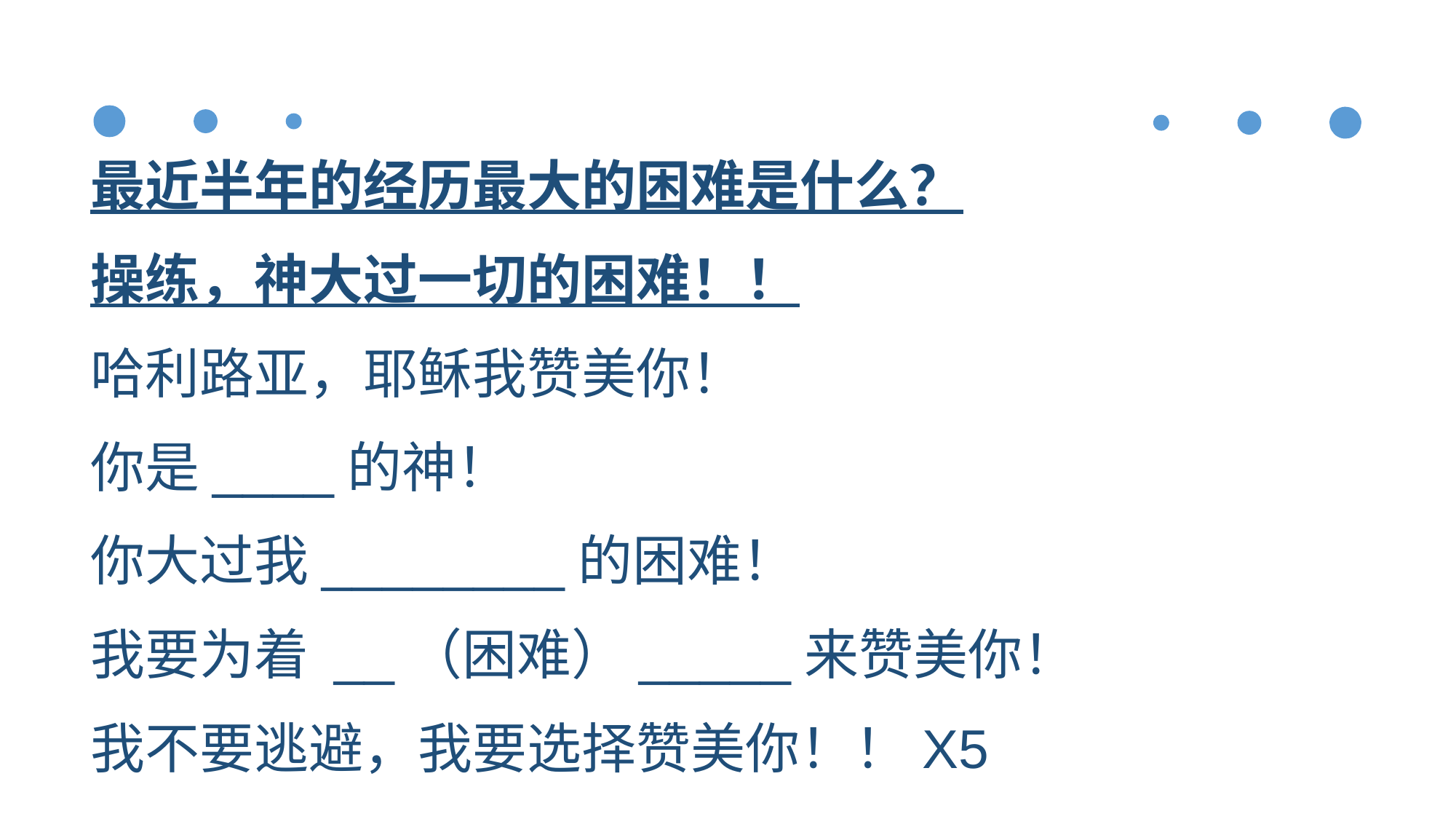

最近半年的经历最大的困难是什么？
操练，神大过一切的困难！！
哈利路亚，耶稣我赞美你！
你是____的神！
你大过我________的困难！
我要为着 __（困难）_____来赞美你！
我不要逃避，我要选择赞美你！！X5